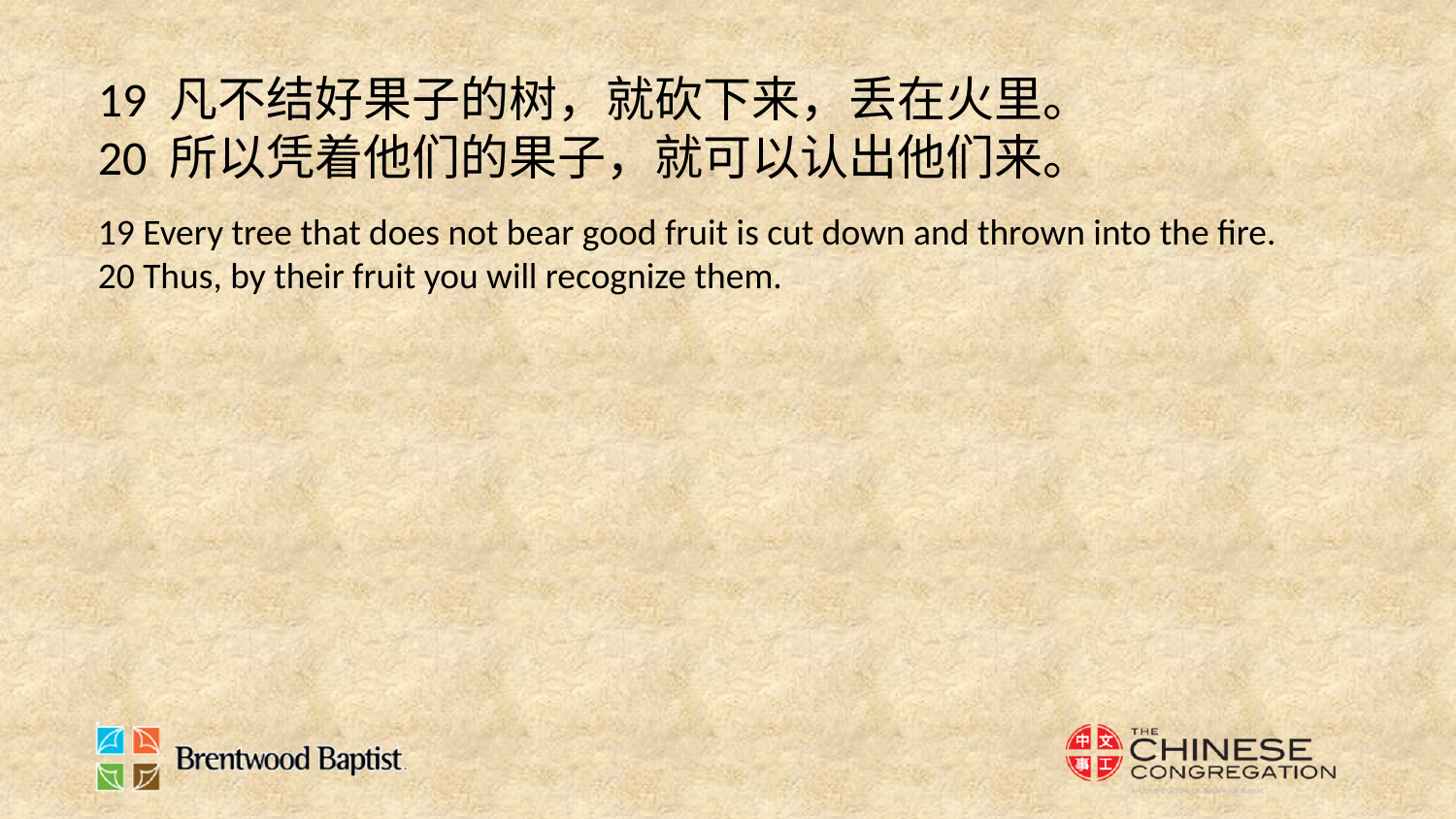

19 凡不结好果子的树，就砍下来，丢在火里。
20 所以凭着他们的果子，就可以认出他们来。

19 Every tree that does not bear good fruit is cut down and thrown into the fire.
20 Thus, by their fruit you will recognize them.